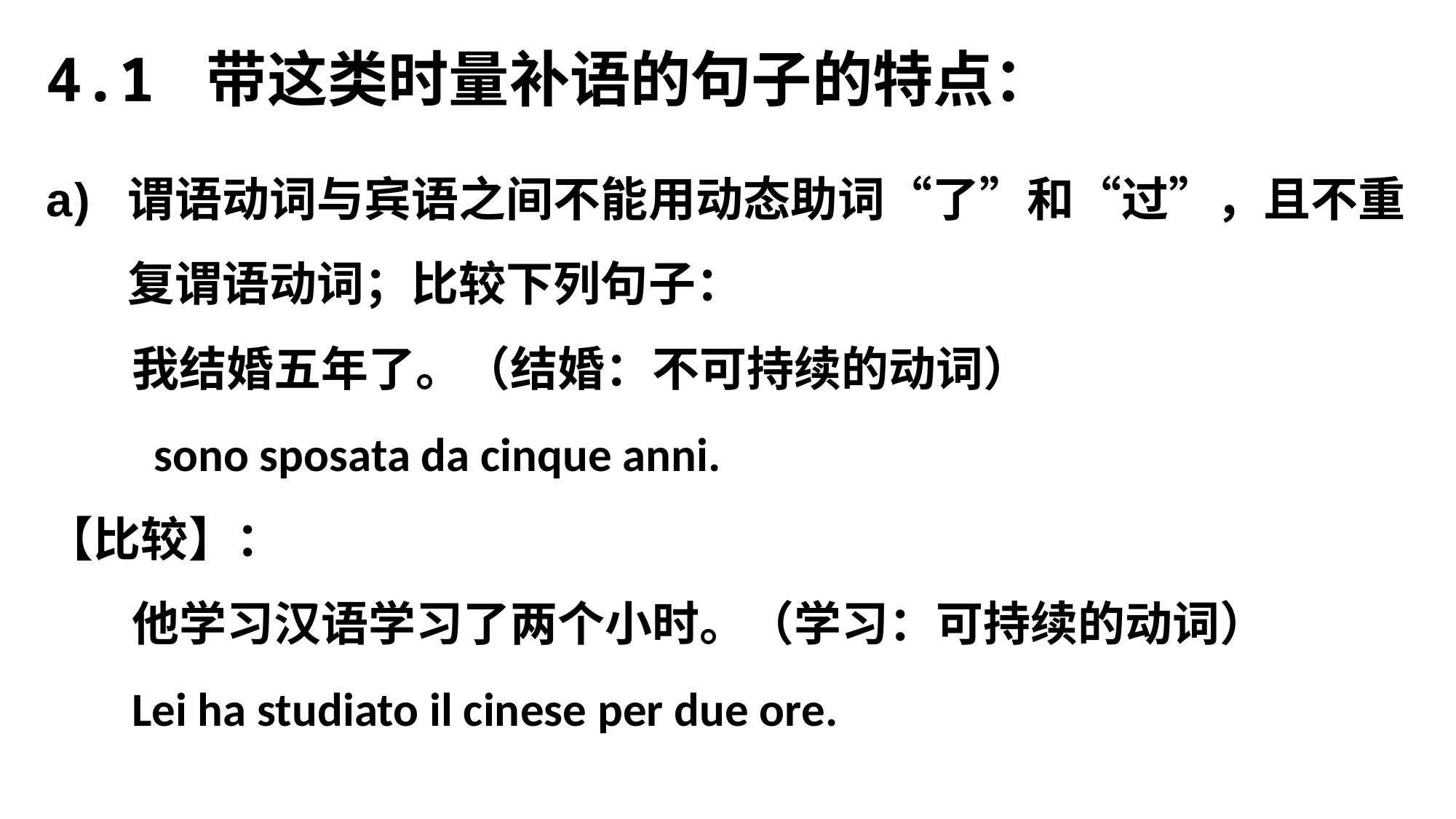

# 4.1 带这类时量补语的句子的特点：
谓语动词与宾语之间不能用动态助词“了”和“过”，且不重复谓语动词；比较下列句子：
	我结婚五年了。（结婚：不可持续的动词）
          sono sposata da cinque anni.
【比较】：
	他学习汉语学习了两个小时。（学习：可持续的动词）
	Lei ha studiato il cinese per due ore.